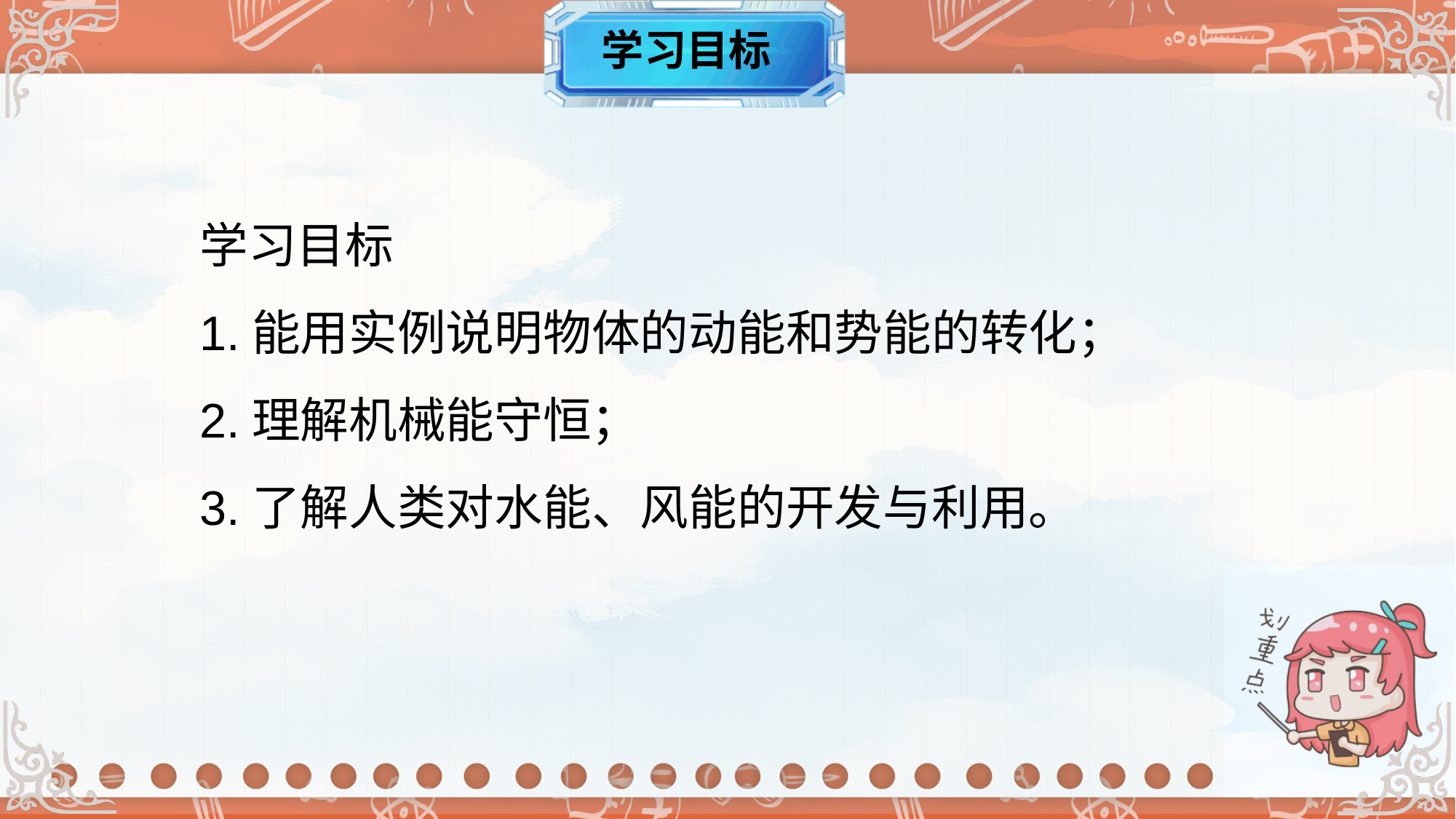

学习目标
1.能用实例说明物体的动能和势能的转化；
2.理解机械能守恒；
3.了解人类对水能、风能的开发与利用。